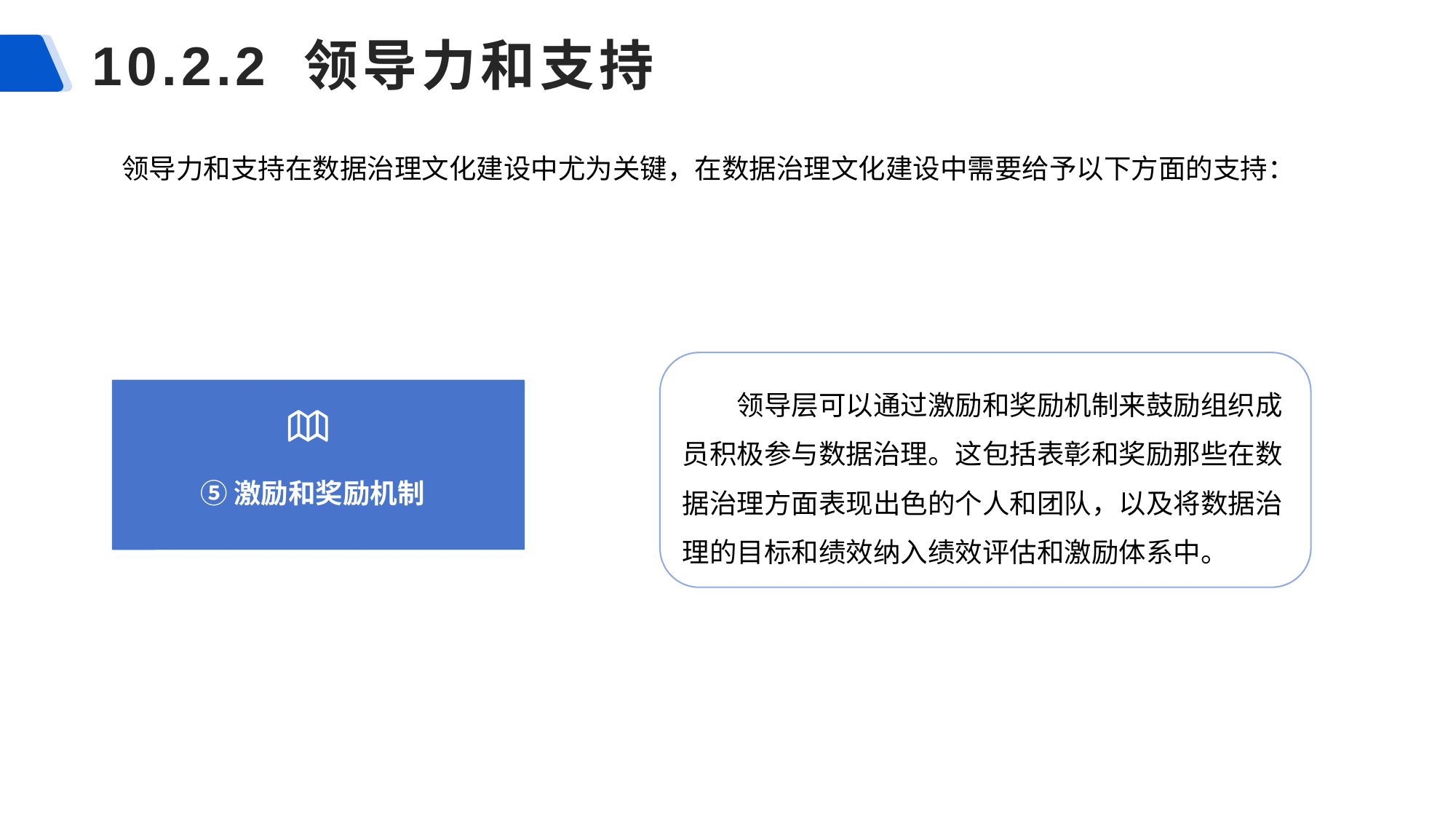

# 10.2.2 领导力和支持
领导力和支持在数据治理文化建设中尤为关键，在数据治理文化建设中需要给予以下方面的支持：
领导层可以通过激励和奖励机制来鼓励组织成员积极参与数据治理。这包括表彰和奖励那些在数据治理方面表现出色的个人和团队，以及将数据治理的目标和绩效纳入绩效评估和激励体系中。

⑤激励和奖励机制